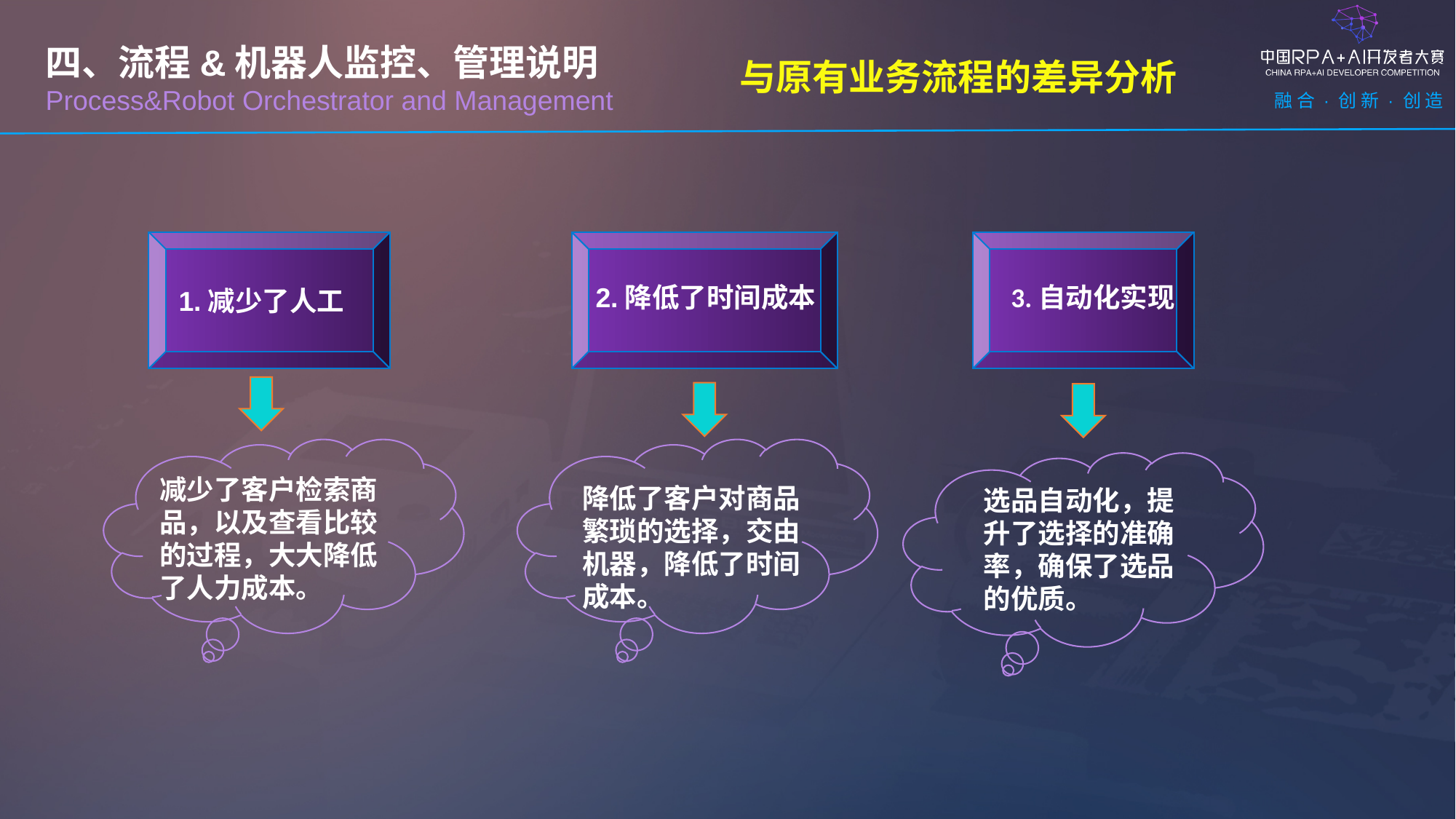

四、流程&机器人监控、管理说明
Process&Robot Orchestrator and Management
与原有业务流程的差异分析

2.降低了时间成本

3.自动化实现

1.减少了人工

减少了客户检索商品，以及查看比较的过程，大大降低了人力成本。

降低了客户对商品繁琐的选择，交由机器，降低了时间成本。

选品自动化，提升了选择的准确率，确保了选品的优质。